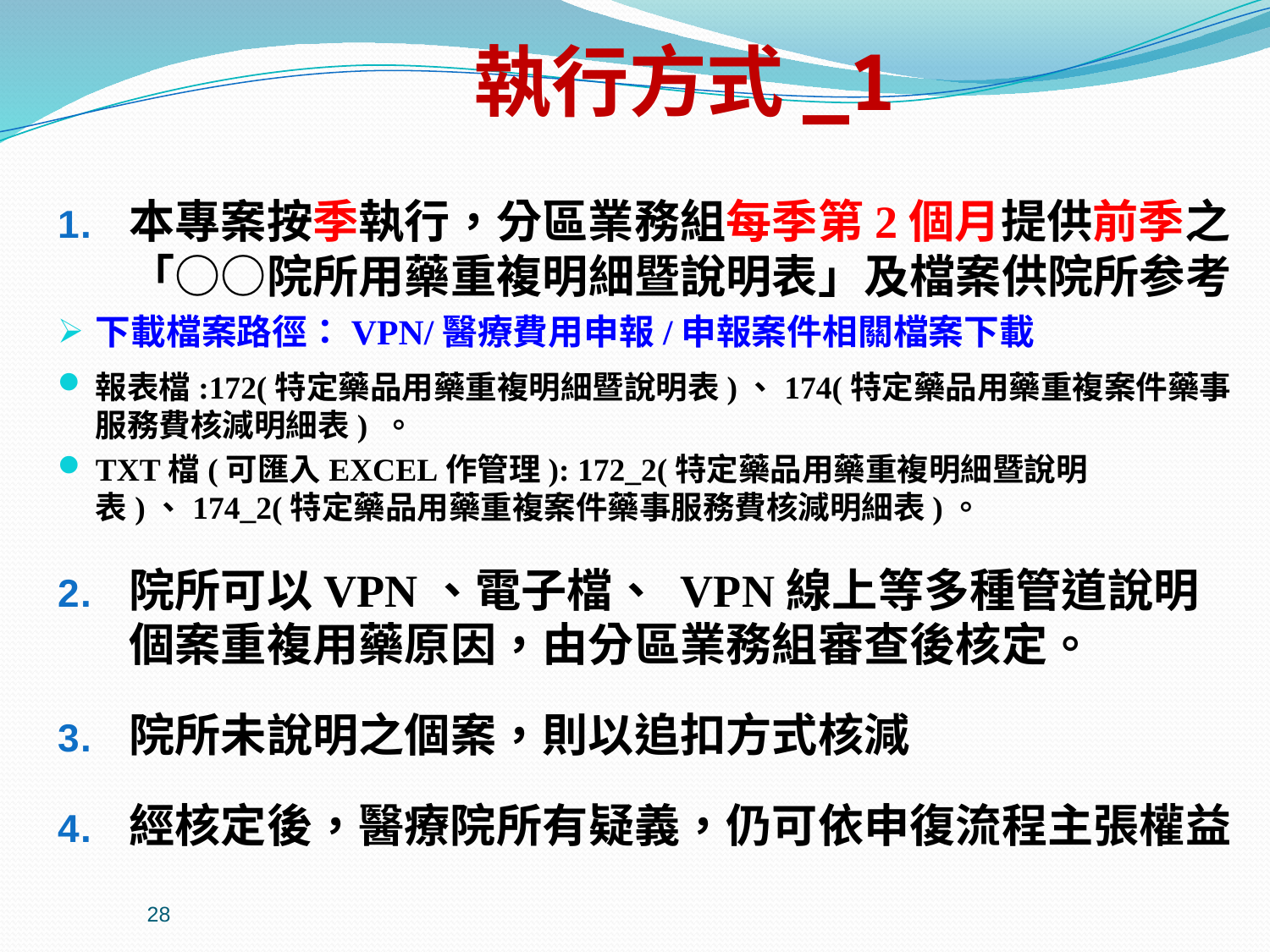

執行方式_1
本專案按季執行，分區業務組每季第2個月提供前季之「○○院所用藥重複明細暨說明表」及檔案供院所参考
下載檔案路徑：VPN/醫療費用申報/申報案件相關檔案下載
報表檔:172(特定藥品用藥重複明細暨說明表)、174(特定藥品用藥重複案件藥事服務費核減明細表) 。
TXT檔(可匯入EXCEL作管理): 172_2(特定藥品用藥重複明細暨說明表)、174_2(特定藥品用藥重複案件藥事服務費核減明細表)。
院所可以VPN、電子檔、 VPN線上等多種管道說明個案重複用藥原因，由分區業務組審查後核定。
院所未說明之個案，則以追扣方式核減
經核定後，醫療院所有疑義，仍可依申復流程主張權益

28